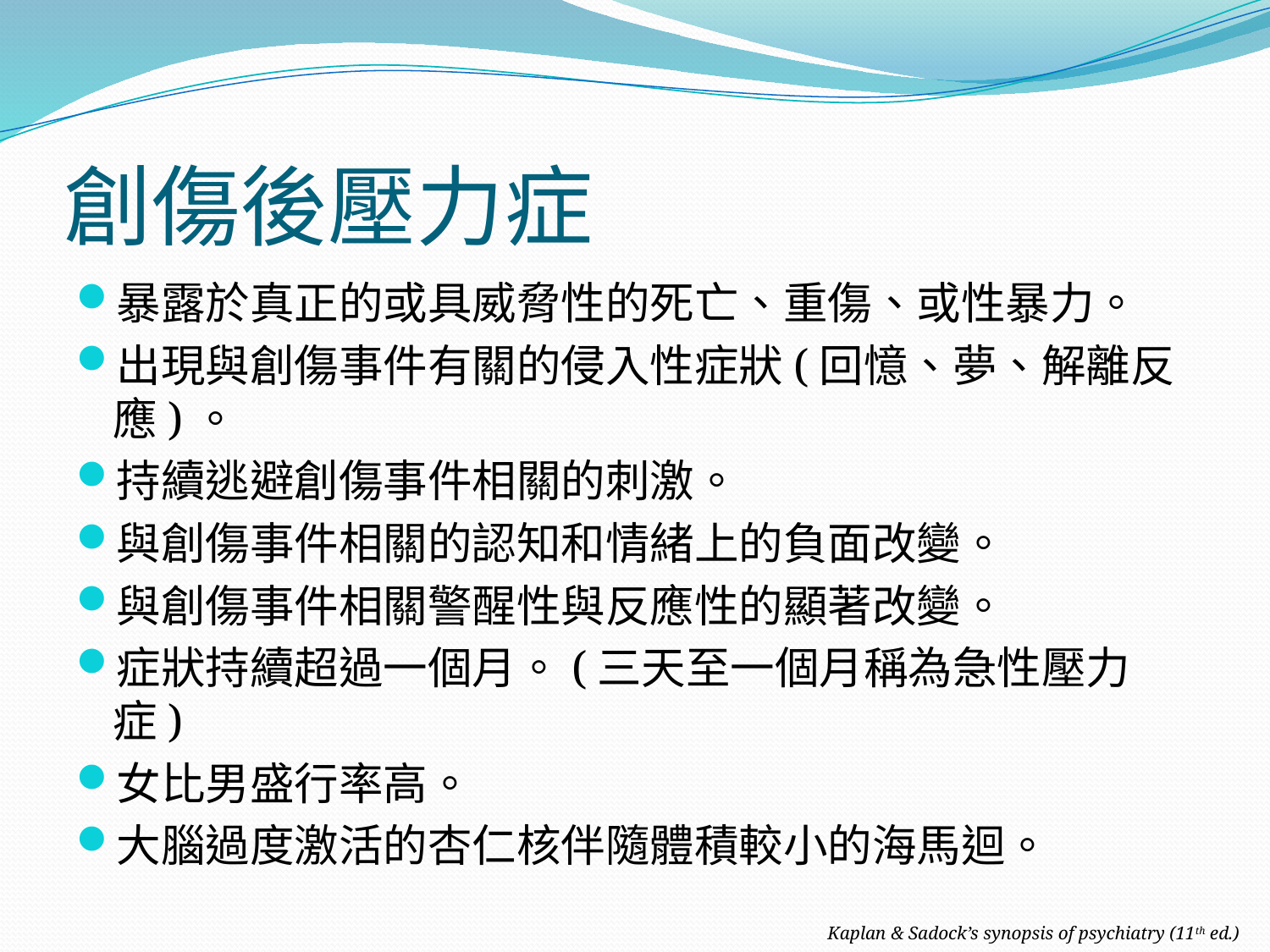

# 創傷後壓力症
暴露於真正的或具威脅性的死亡、重傷、或性暴力。
出現與創傷事件有關的侵入性症狀(回憶、夢、解離反應)。
持續逃避創傷事件相關的刺激。
與創傷事件相關的認知和情緒上的負面改變。
與創傷事件相關警醒性與反應性的顯著改變。
症狀持續超過一個月。(三天至一個月稱為急性壓力症)
女比男盛行率高。
大腦過度激活的杏仁核伴隨體積較小的海馬迴。

Kaplan & Sadock’s synopsis of psychiatry (11th ed.)